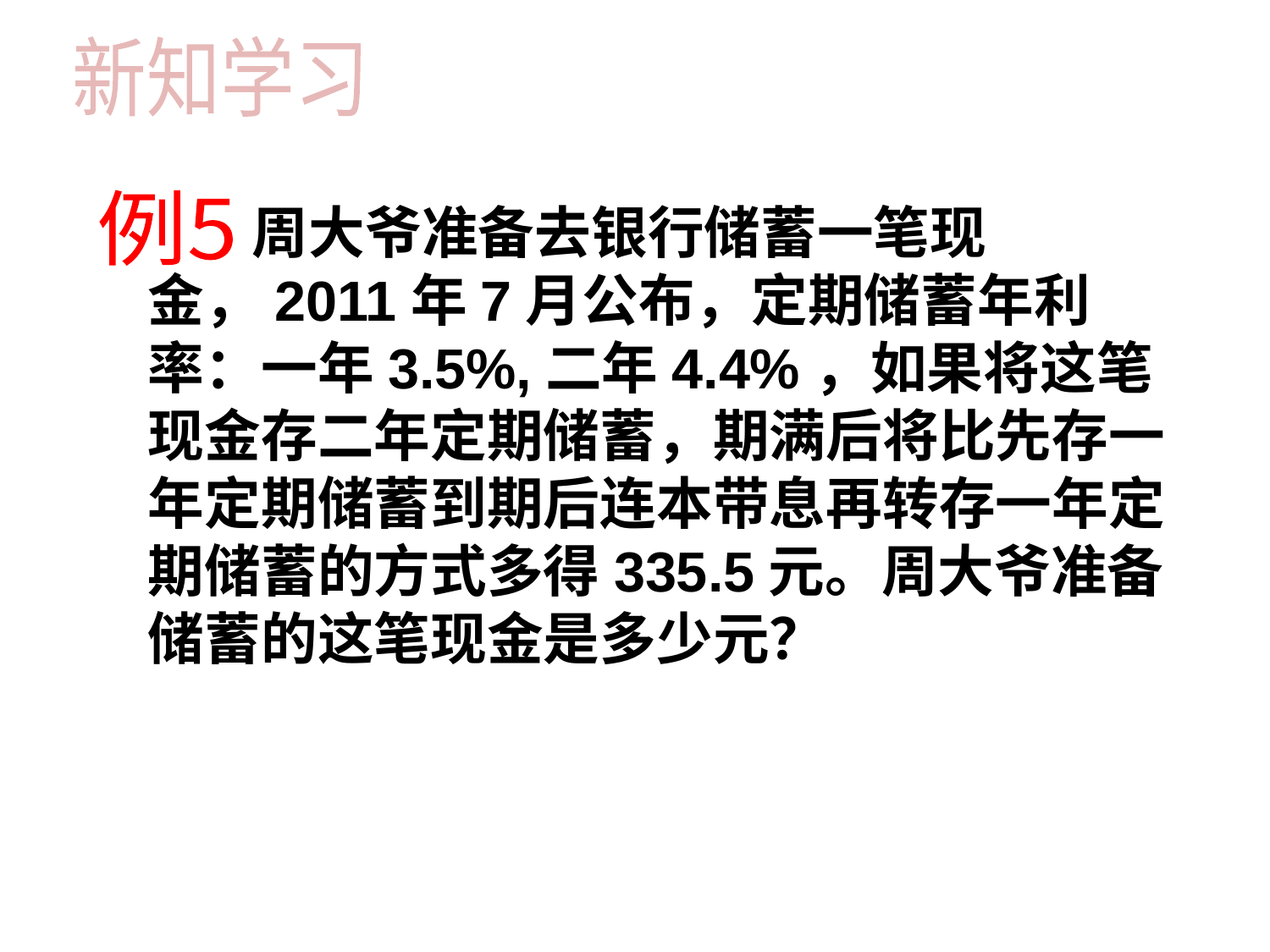

周大爷准备去银行储蓄一笔现金，2011年7月公布，定期储蓄年利率：一年3.5%,二年4.4%，如果将这笔现金存二年定期储蓄，期满后将比先存一年定期储蓄到期后连本带息再转存一年定期储蓄的方式多得335.5元。周大爷准备储蓄的这笔现金是多少元？
新知学习
例5